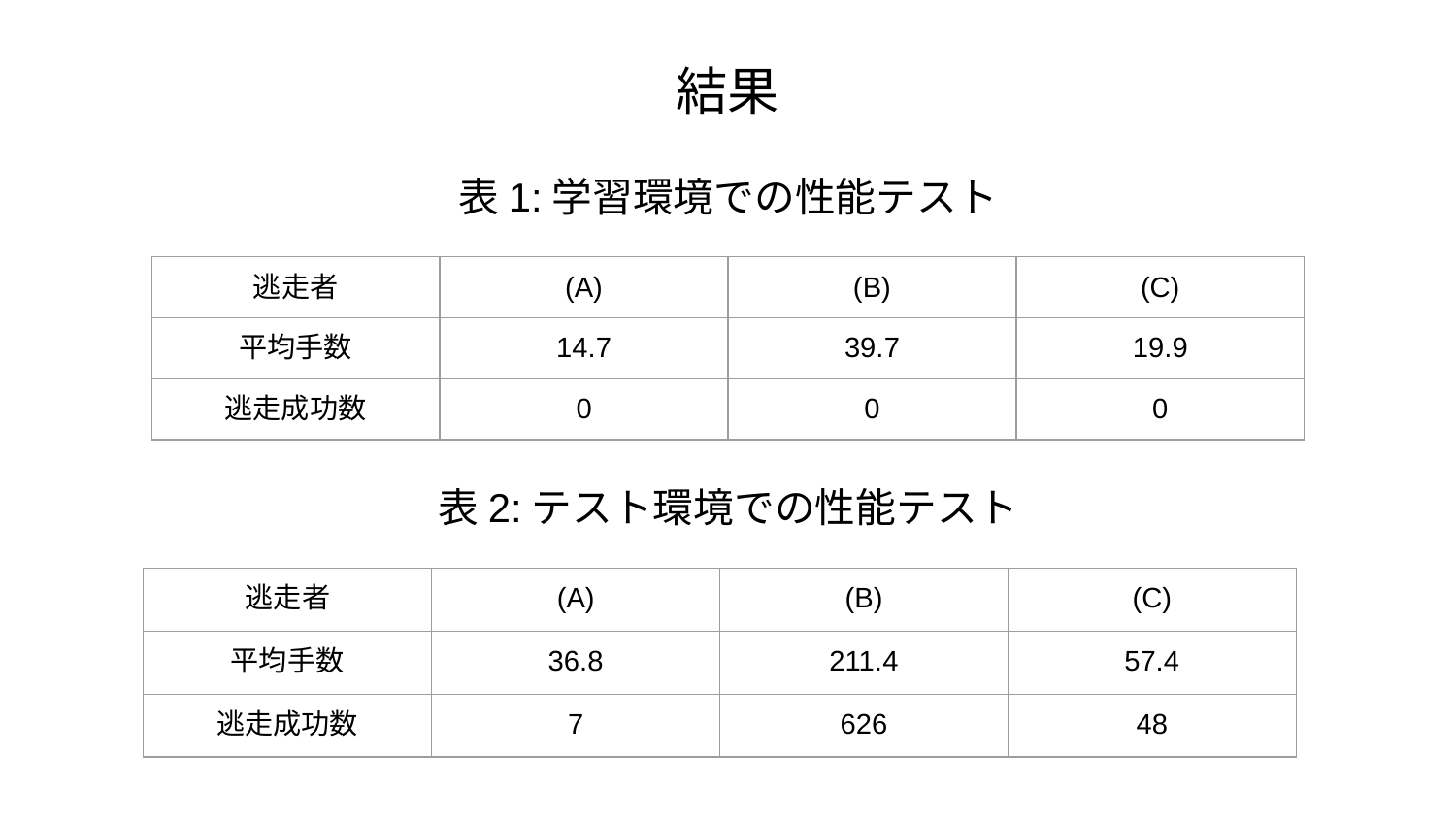

# 結果
表1:学習環境での性能テスト
| 逃走者 | (A) | (B) | (C) |
| --- | --- | --- | --- |
| 平均手数 | 14.7 | 39.7 | 19.9 |
| 逃走成功数 | 0 | 0 | 0 |
表2:テスト環境での性能テスト
| 逃走者 | (A) | (B) | (C) |
| --- | --- | --- | --- |
| 平均手数 | 36.8 | 211.4 | 57.4 |
| 逃走成功数 | 7 | 626 | 48 |